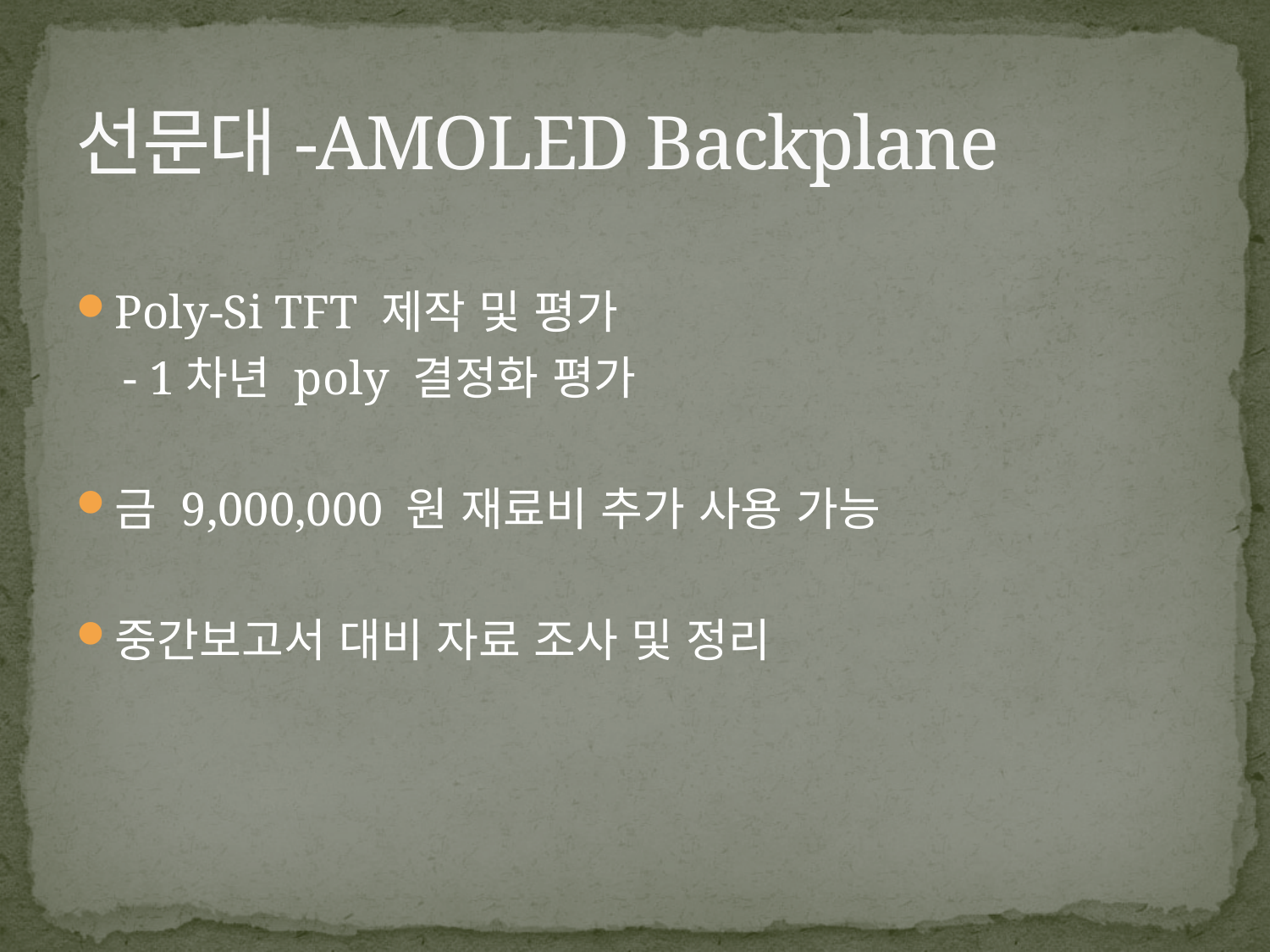

# 선문대-AMOLED Backplane

Poly-Si TFT 제작 및 평가
    - 1차년 poly 결정화 평가

금 9,000,000 원 재료비 추가 사용 가능

중간보고서 대비 자료 조사 및 정리